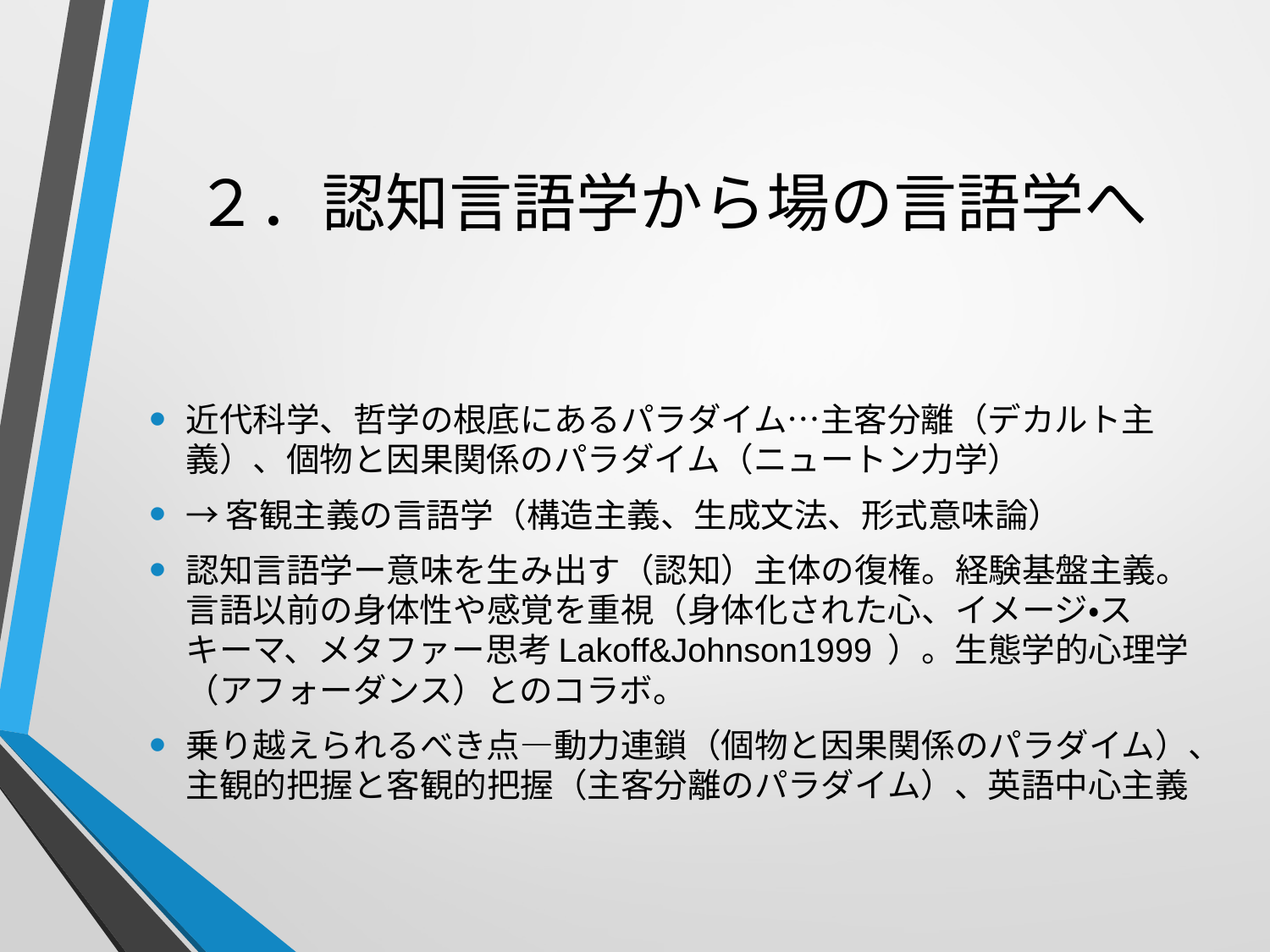

# ２．認知言語学から場の言語学へ
近代科学、哲学の根底にあるパラダイム…主客分離（デカルト主義）、個物と因果関係のパラダイム（ニュートン力学）
→客観主義の言語学（構造主義、生成文法、形式意味論）
認知言語学ー意味を生み出す（認知）主体の復権。経験基盤主義。言語以前の身体性や感覚を重視（身体化された心、イメージ・スキーマ、メタファー思考Lakoff&Johnson1999 ）。生態学的心理学（アフォーダンス）とのコラボ。
乗り越えられるべき点―動力連鎖（個物と因果関係のパラダイム）、主観的把握と客観的把握（主客分離のパラダイム）、英語中心主義